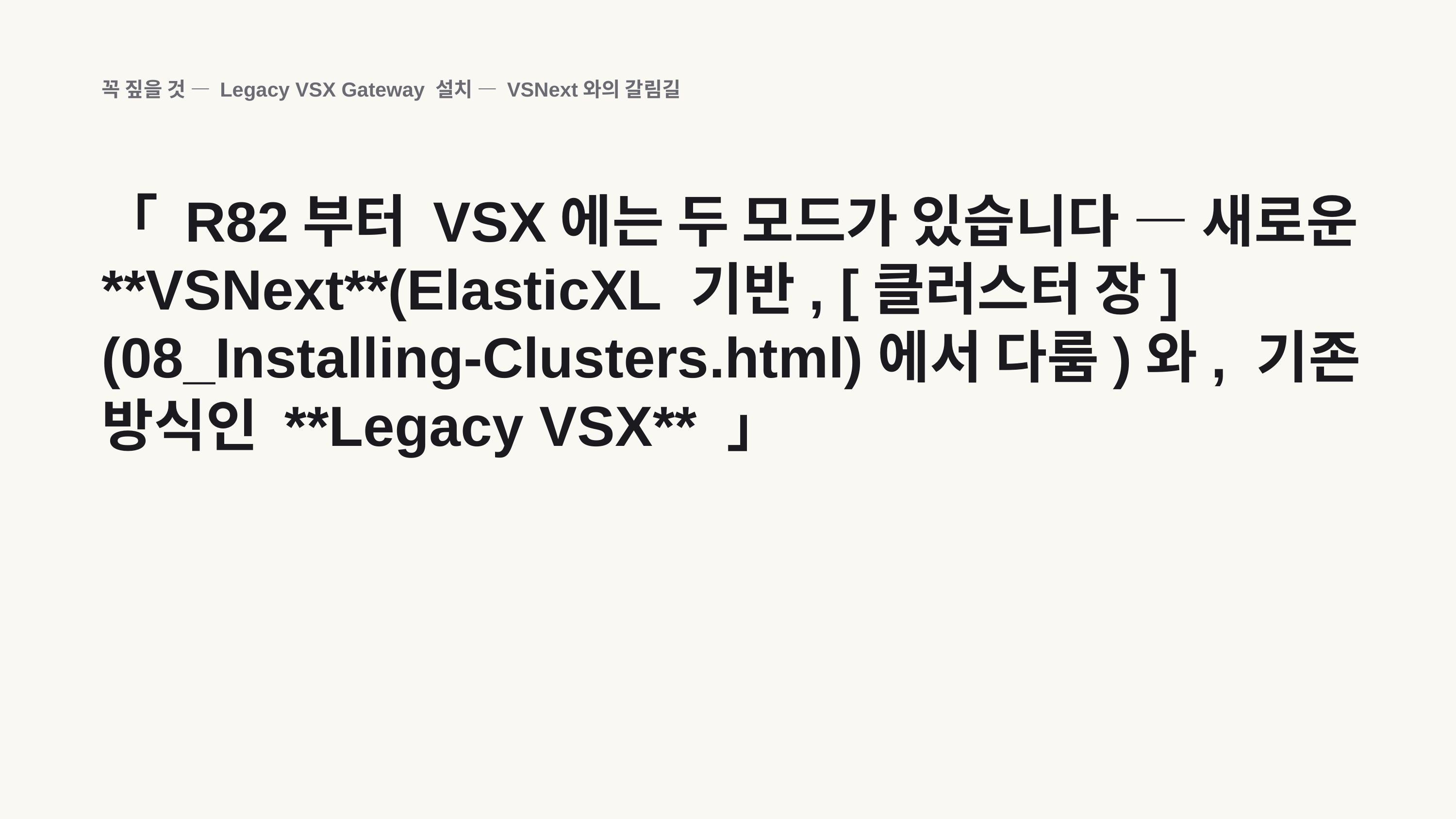

꼭 짚을 것 — Legacy VSX Gateway 설치 — VSNext와의 갈림길
「 R82부터 VSX에는 두 모드가 있습니다 — 새로운 **VSNext**(ElasticXL 기반, [클러스터 장](08_Installing-Clusters.html)에서 다룸)와, 기존 방식인 **Legacy VSX** 」